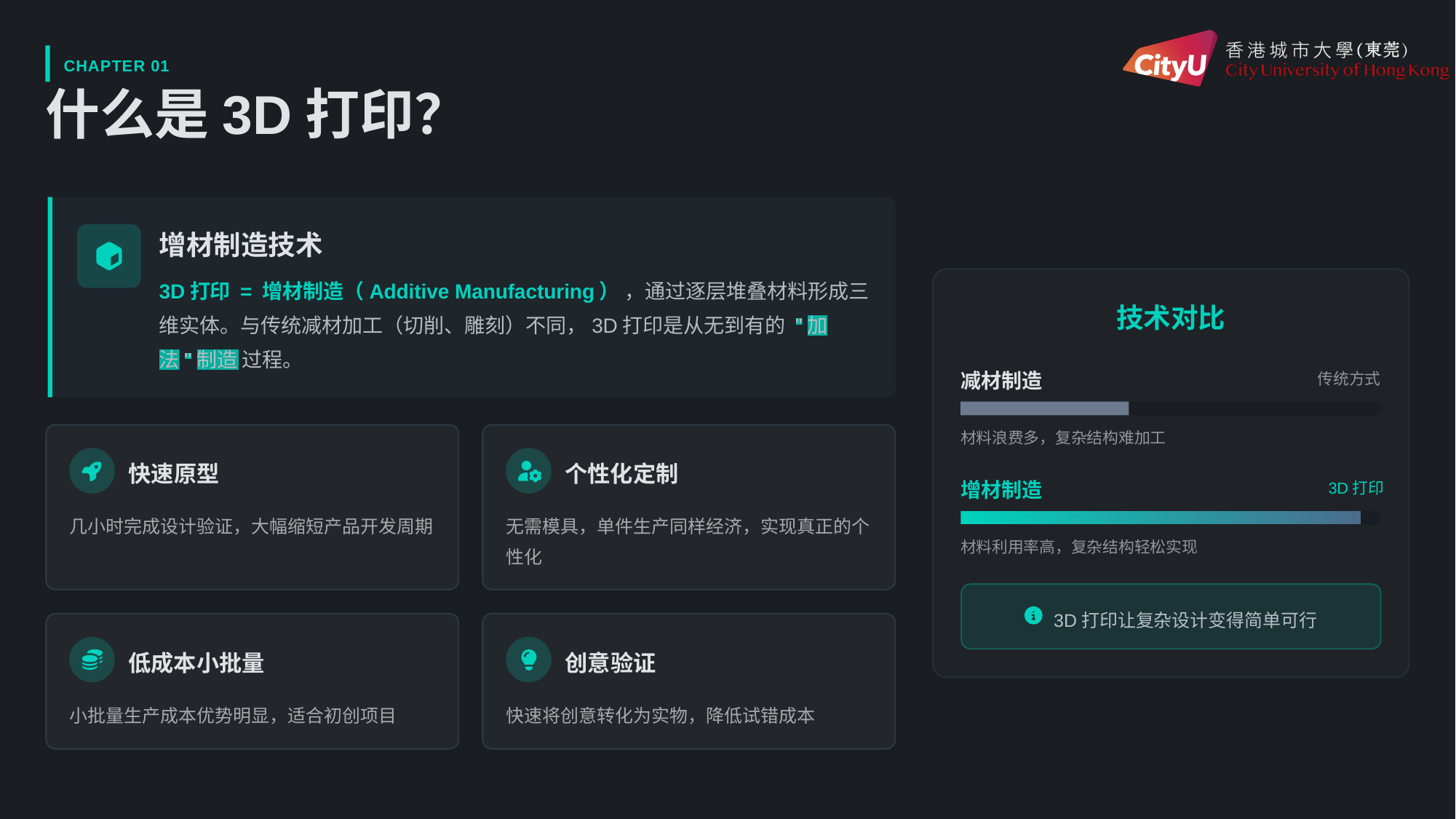

CHAPTER 01
什么是3D打印？

增材制造技术

3D打印 = 增材制造（Additive Manufacturing） ，通过逐层堆叠材料形成三维实体。与传统减材加工（切削、雕刻）不同，3D打印是从无到有的 "加法"制造 过程。
技术对比
减材制造
传统方式

材料浪费多，复杂结构难加工

快速原型
个性化定制

增材制造
3D打印
几小时完成设计验证，大幅缩短产品开发周期
无需模具，单件生产同样经济，实现真正的个性化

材料利用率高，复杂结构轻松实现

3D打印让复杂设计变得简单可行

低成本小批量
创意验证

小批量生产成本优势明显，适合初创项目
快速将创意转化为实物，降低试错成本